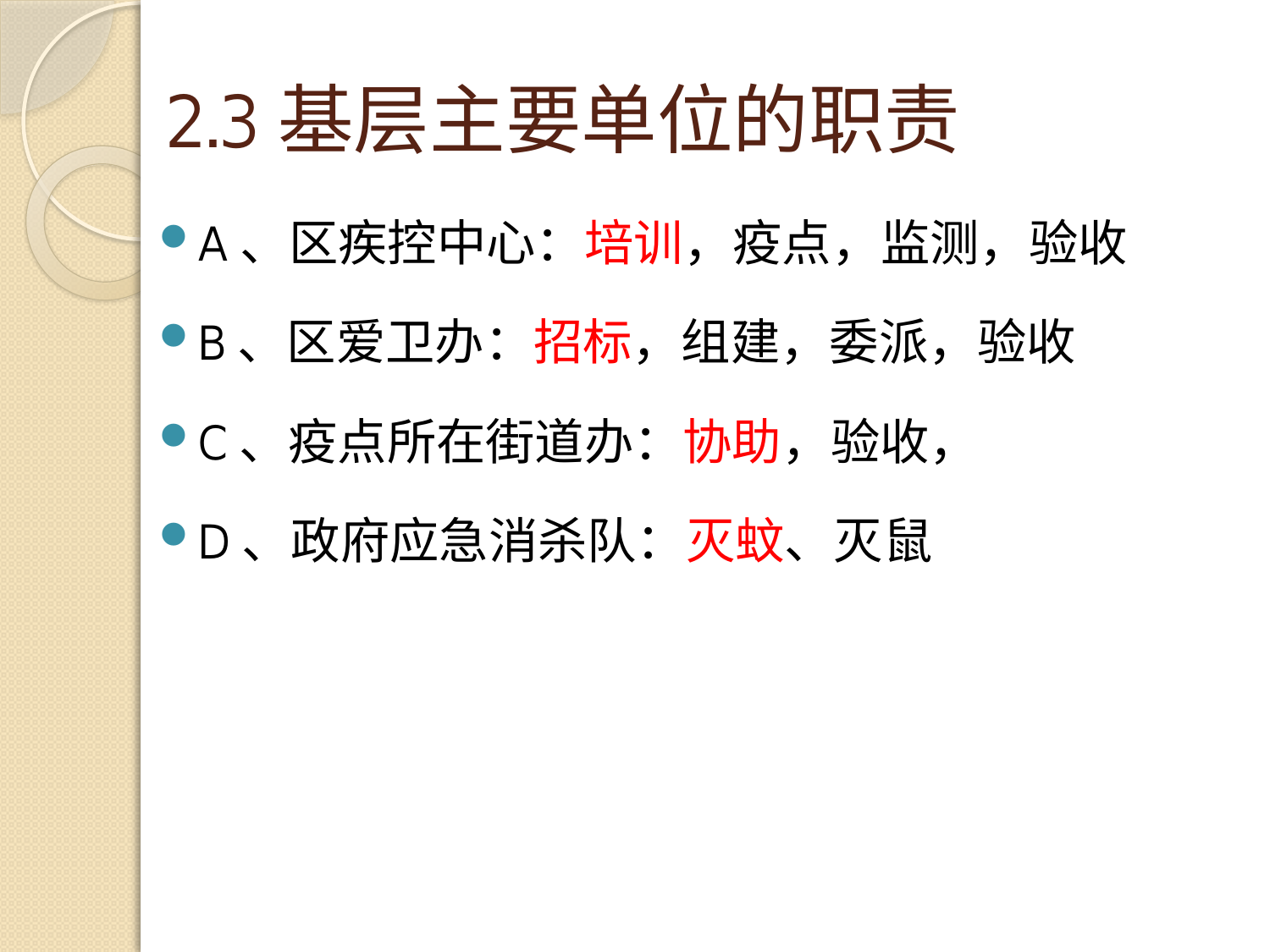

# 2.3基层主要单位的职责
A、区疾控中心：培训，疫点，监测，验收
B、区爱卫办：招标，组建，委派，验收
C、疫点所在街道办：协助，验收，
D、政府应急消杀队：灭蚊、灭鼠